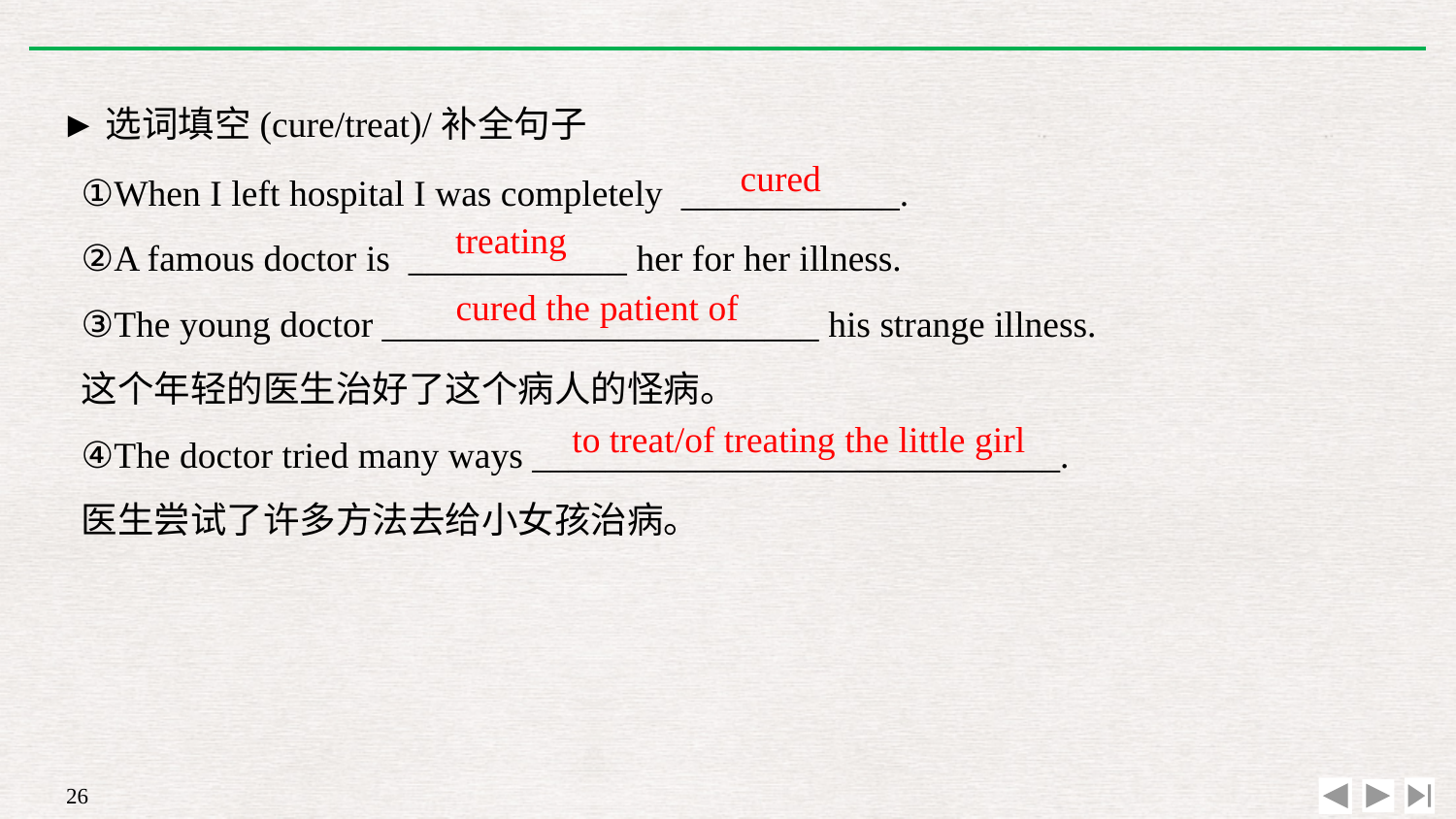

►选词填空(cure/treat)/补全句子
①When I left hospital I was completely  ____________.
②A famous doctor is  ____________ her for her illness.
③The young doctor ________________________ his strange illness.
这个年轻的医生治好了这个病人的怪病。
④The doctor tried many ways _____________________________.
医生尝试了许多方法去给小女孩治病。
cured
treating
cured the patient of
to treat/of treating the little girl